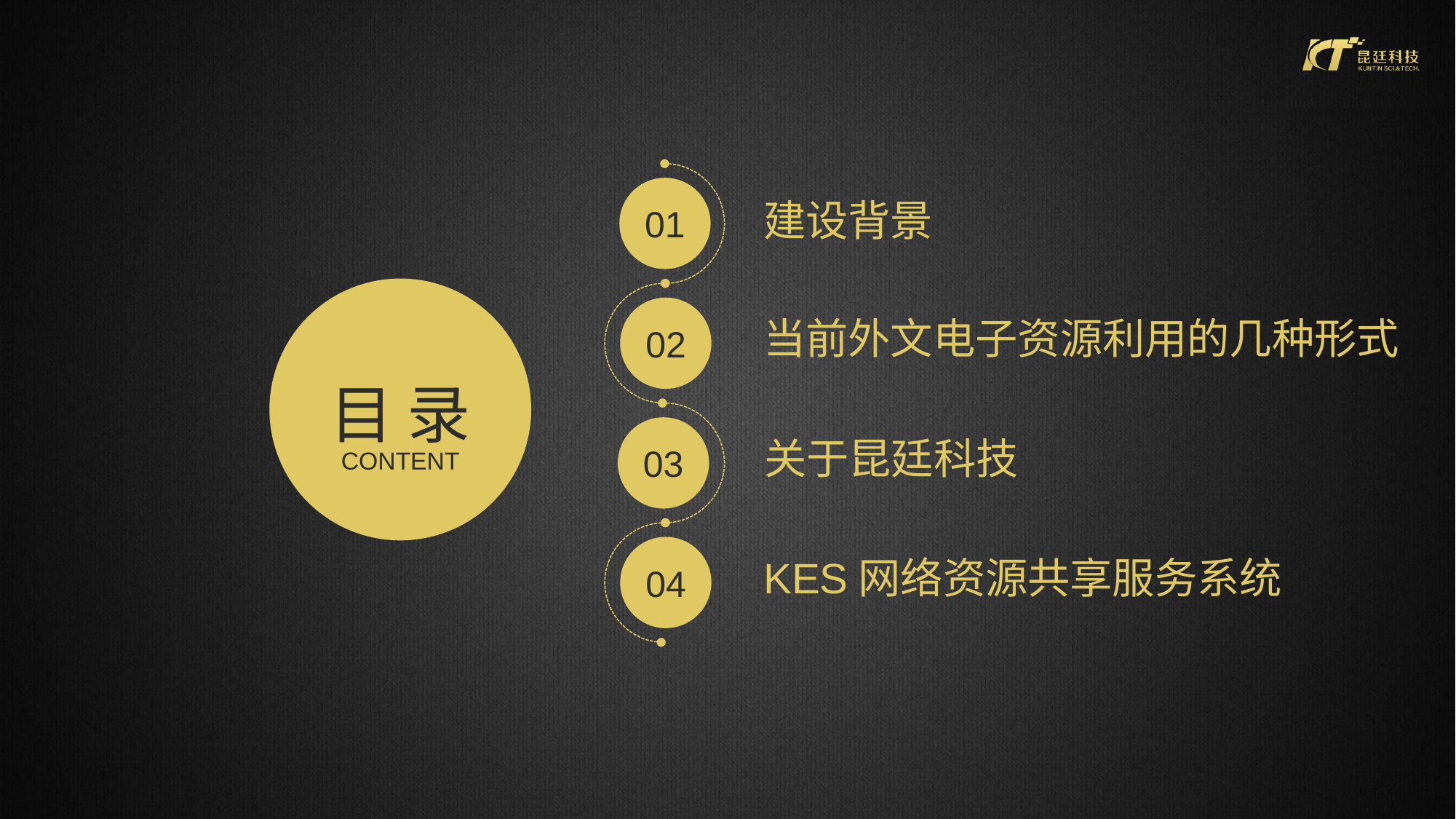

01
建设背景

目 录
CONTENT

02
当前外文电子资源利用的几种形式

03
关于昆廷科技

04
KES网络资源共享服务系统